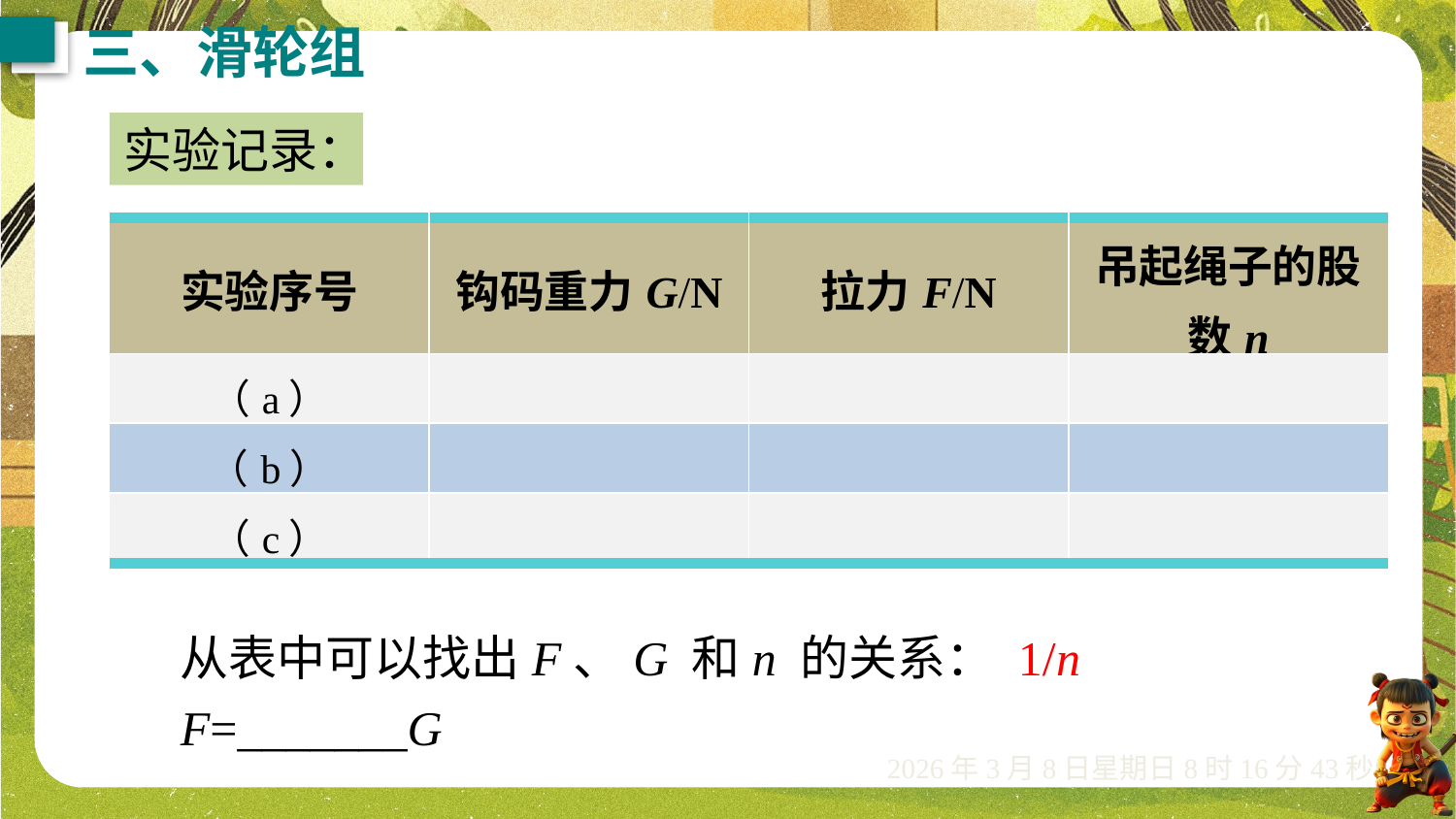

三、滑轮组

实验记录：
| 实验序号 | 钩码重力G/N | 拉力F/N | 吊起绳子的股数n |
| --- | --- | --- | --- |
| （a） |  |  |  |
| （b） |  |  |  |
| （c） |  |  |  |
从表中可以找出F、G 和n 的关系：F=_______G
1/n